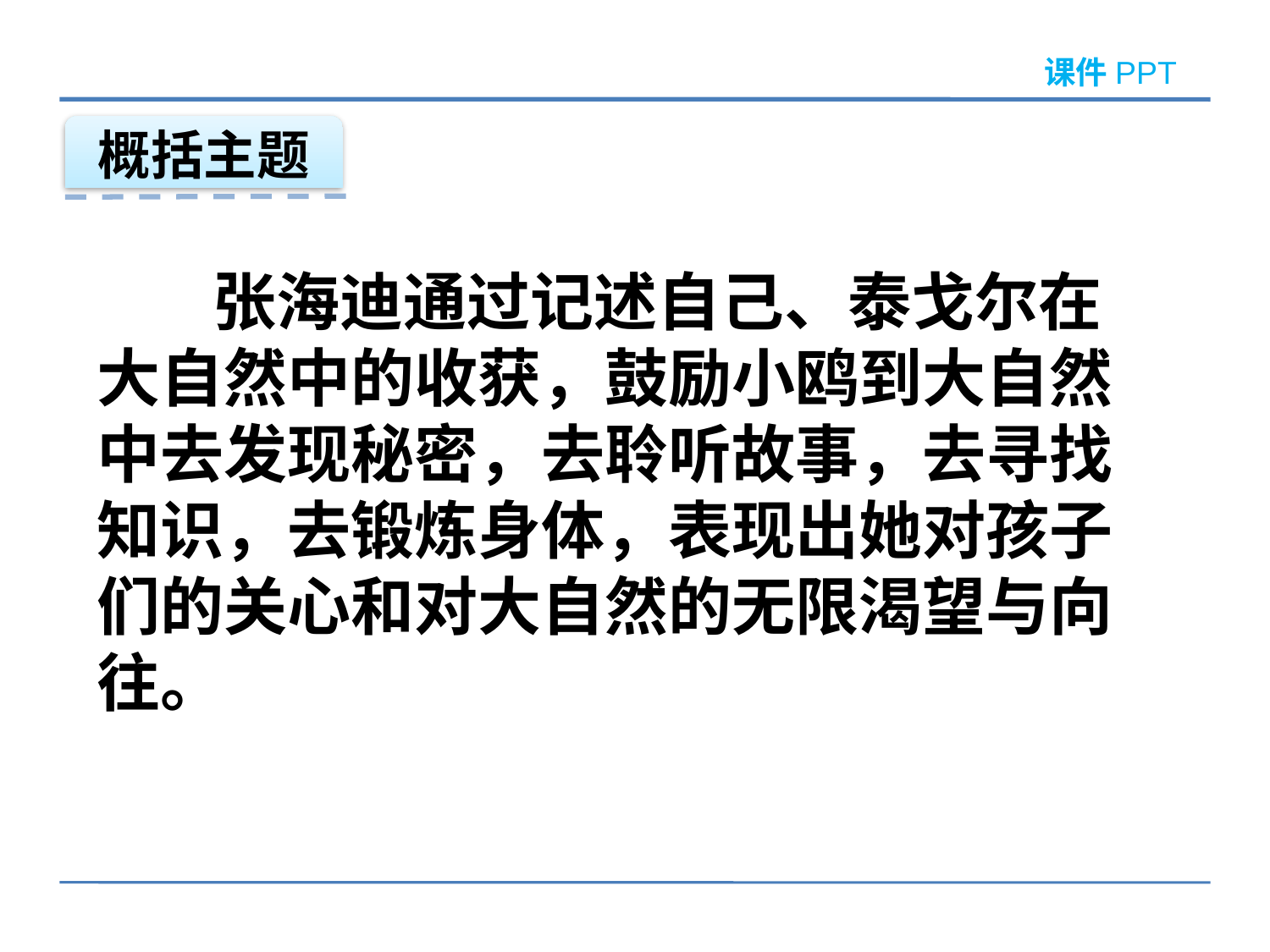

课件PPT
概括主题
#
       张海迪通过记述自己、泰戈尔在大自然中的收获，鼓励小鸥到大自然中去发现秘密，去聆听故事，去寻找知识，去锻炼身体，表现出她对孩子们的关心和对大自然的无限渴望与向往。